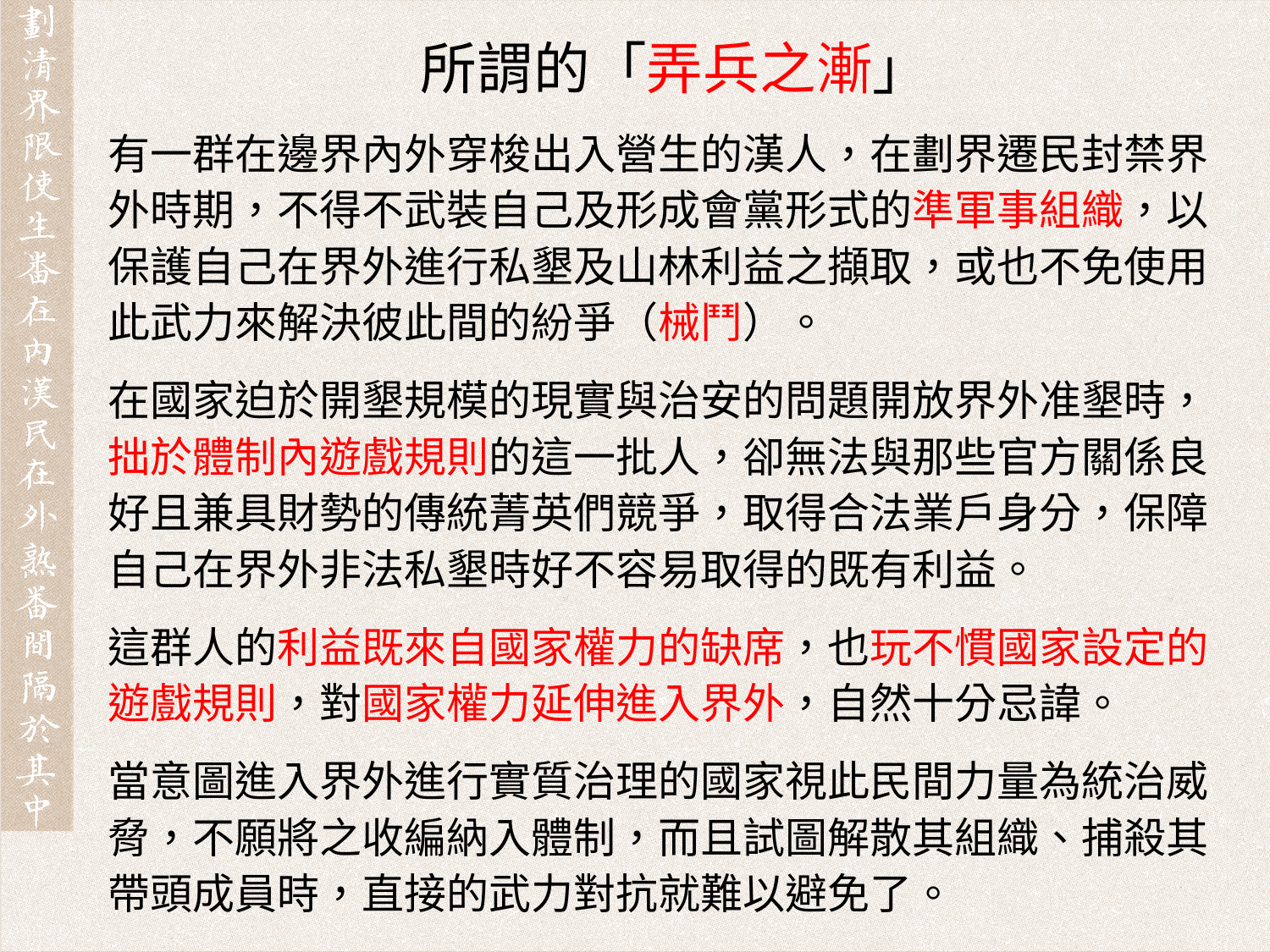

所謂的「弄兵之漸」
有一群在邊界內外穿梭出入營生的漢人，在劃界遷民封禁界外時期，不得不武裝自己及形成會黨形式的準軍事組織，以保護自己在界外進行私墾及山林利益之擷取，或也不免使用此武力來解決彼此間的紛爭（械鬥）。
在國家迫於開墾規模的現實與治安的問題開放界外准墾時，拙於體制內遊戲規則的這一批人，卻無法與那些官方關係良好且兼具財勢的傳統菁英們競爭，取得合法業戶身分，保障自己在界外非法私墾時好不容易取得的既有利益。
這群人的利益既來自國家權力的缺席，也玩不慣國家設定的遊戲規則，對國家權力延伸進入界外，自然十分忌諱。
當意圖進入界外進行實質治理的國家視此民間力量為統治威脅，不願將之收編納入體制，而且試圖解散其組織、捕殺其帶頭成員時，直接的武力對抗就難以避免了。